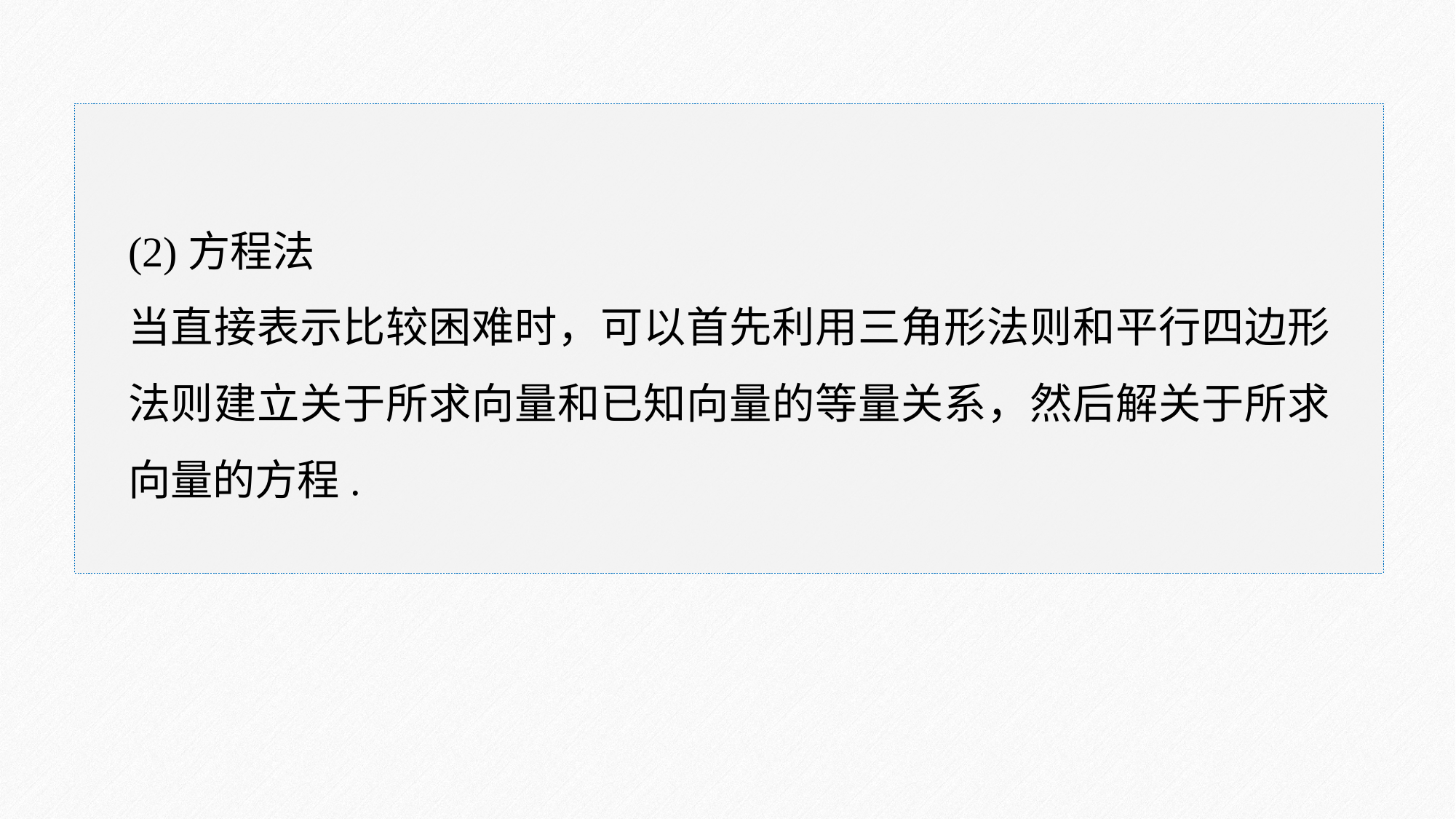

(2)方程法
当直接表示比较困难时，可以首先利用三角形法则和平行四边形法则建立关于所求向量和已知向量的等量关系，然后解关于所求向量的方程.